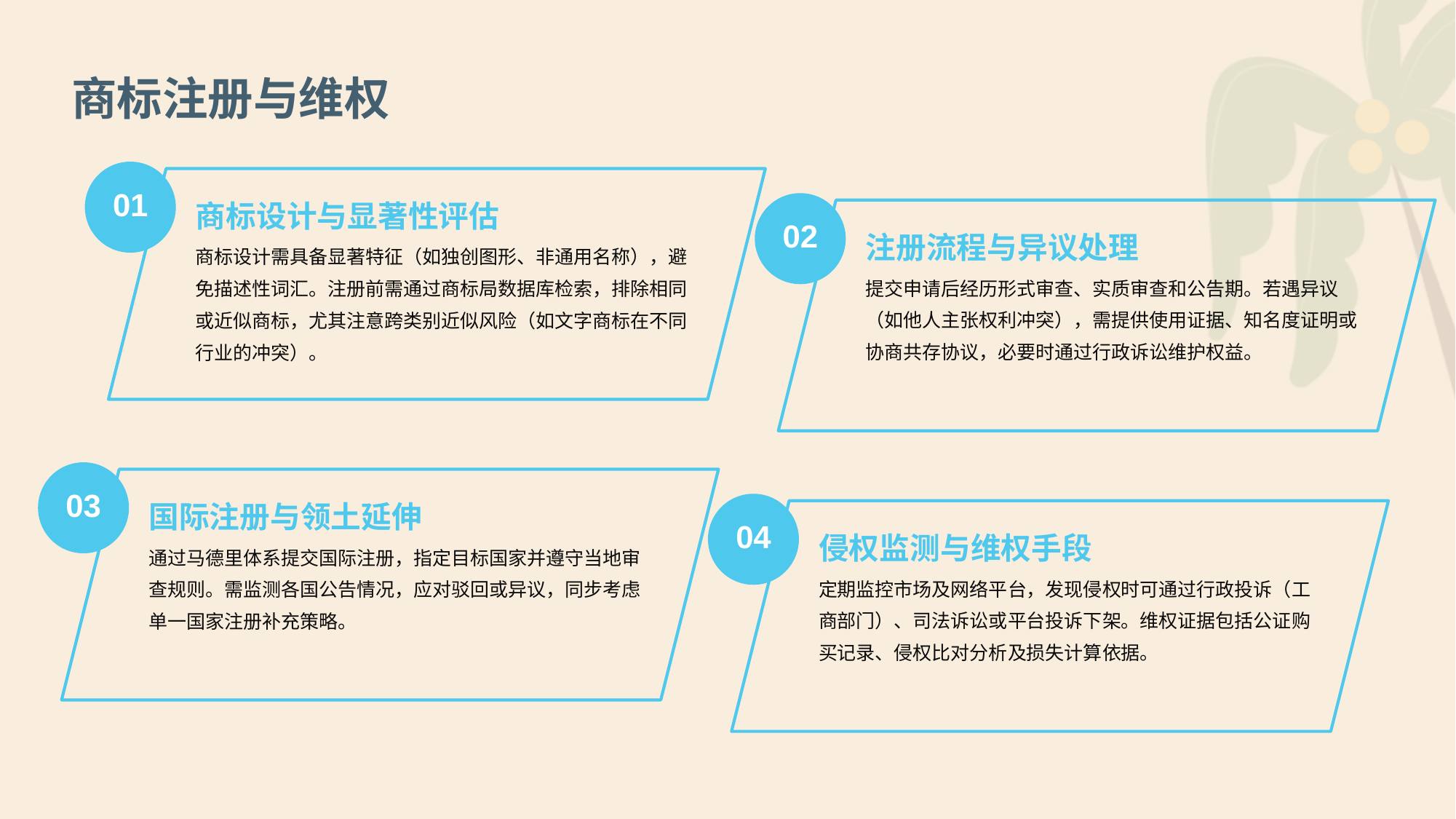

商标注册与维权

01
商标设计与显著性评估

02
注册流程与异议处理
商标设计需具备显著特征（如独创图形、非通用名称），避免描述性词汇。注册前需通过商标局数据库检索，排除相同或近似商标，尤其注意跨类别近似风险（如文字商标在不同行业的冲突）。
提交申请后经历形式审查、实质审查和公告期。若遇异议（如他人主张权利冲突），需提供使用证据、知名度证明或协商共存协议，必要时通过行政诉讼维护权益。

03
国际注册与领土延伸

04
侵权监测与维权手段
通过马德里体系提交国际注册，指定目标国家并遵守当地审查规则。需监测各国公告情况，应对驳回或异议，同步考虑单一国家注册补充策略。
定期监控市场及网络平台，发现侵权时可通过行政投诉（工商部门）、司法诉讼或平台投诉下架。维权证据包括公证购买记录、侵权比对分析及损失计算依据。